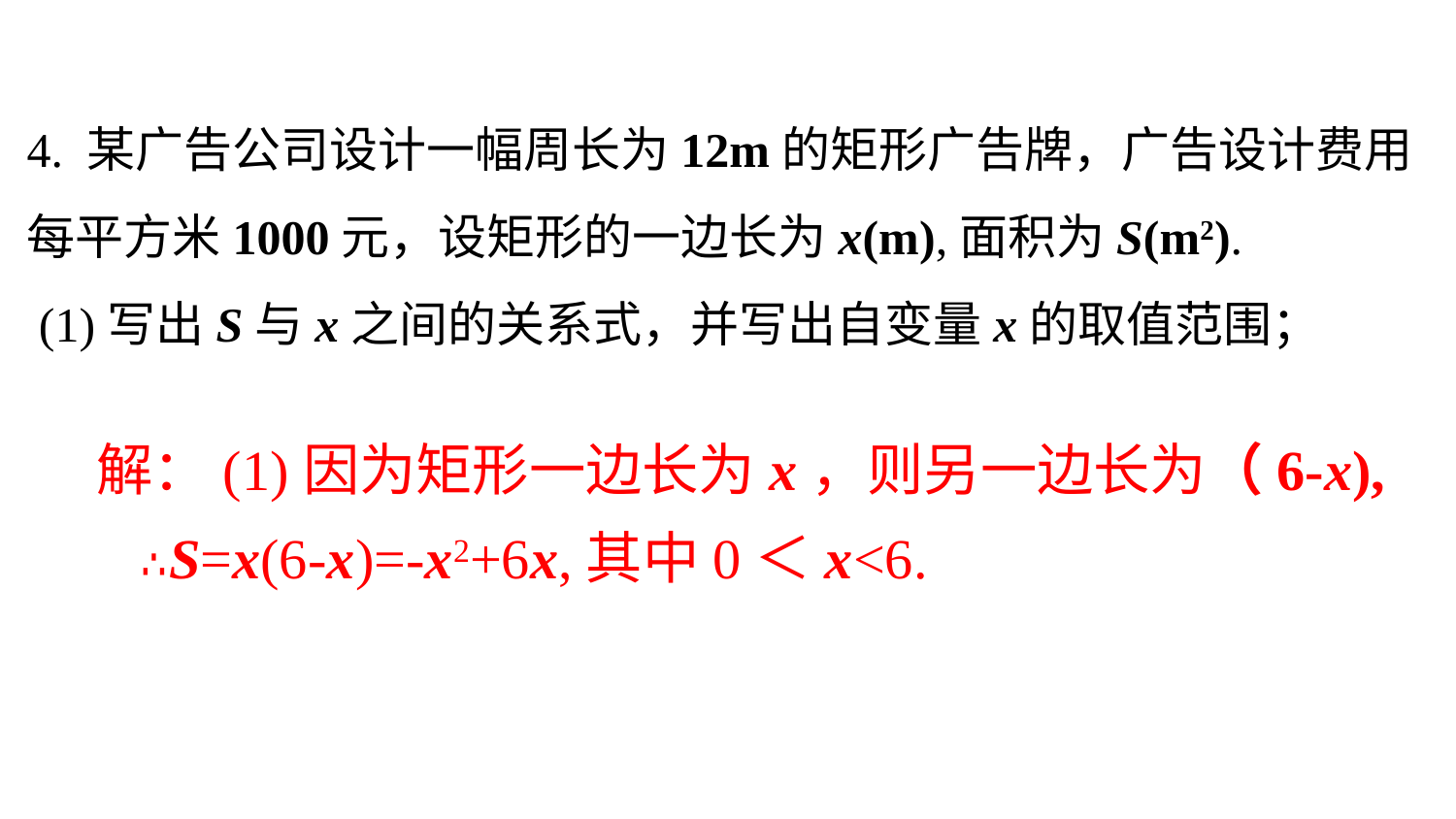

4. 某广告公司设计一幅周长为12m的矩形广告牌，广告设计费用每平方米1000元，设矩形的一边长为x(m),面积为S(m2).
 (1)写出S与x之间的关系式，并写出自变量x的取值范围；

解：(1)因为矩形一边长为x，则另一边长为（6-x),
∴S=x(6-x)=-x2+6x,其中0＜x<6.